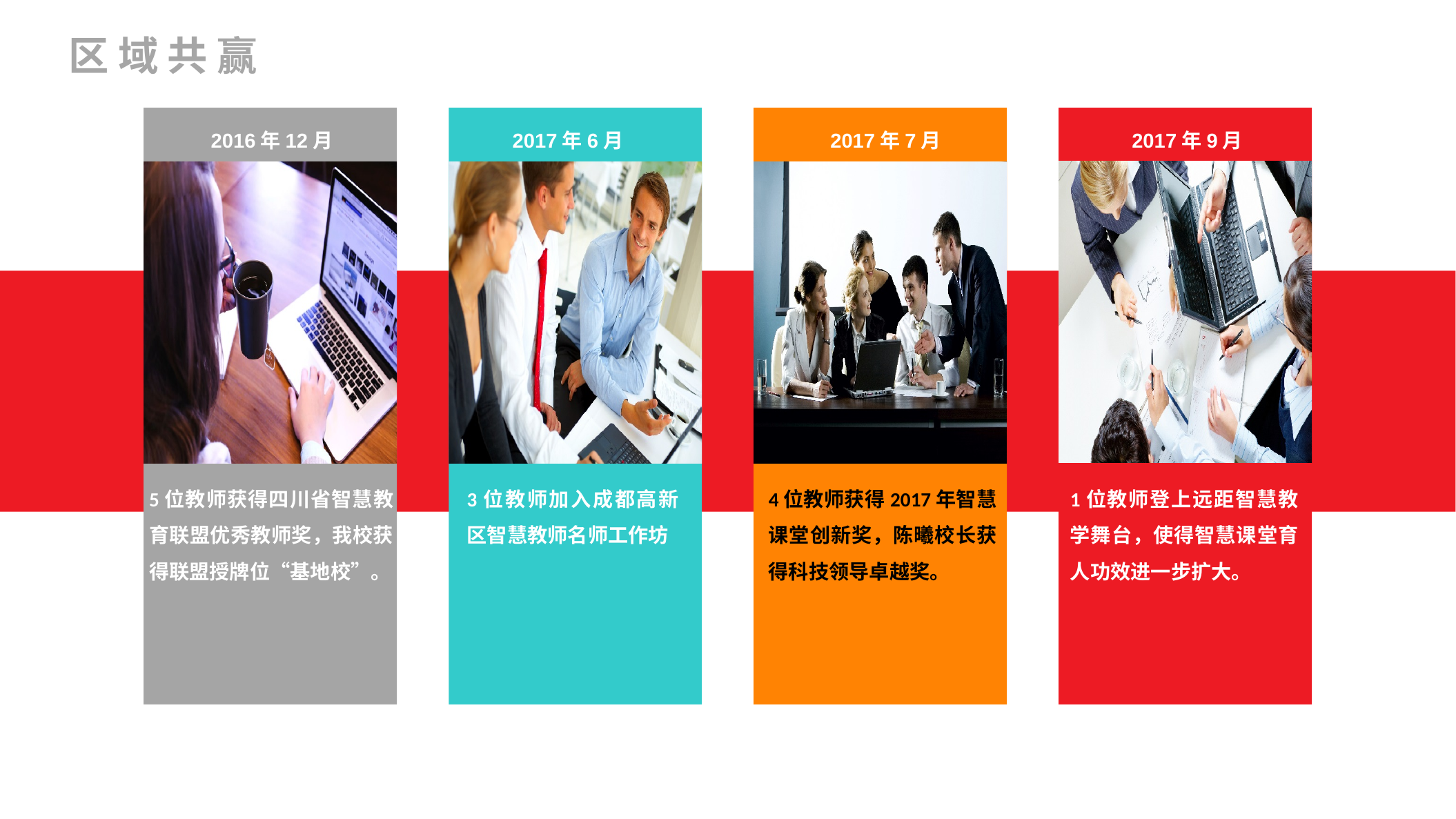

区 域 共 赢

        2016年12月
        2017年6月
        2017年7月
        2017年9月

5位教师获得四川省智慧教育联盟优秀教师奖，我校获得联盟授牌位“基地校”。

3位教师加入成都高新区智慧教师名师工作坊

4位教师获得2017年智慧课堂创新奖，陈曦校长获得科技领导卓越奖。

1位教师登上远距智慧教学舞台，使得智慧课堂育人功效进一步扩大。